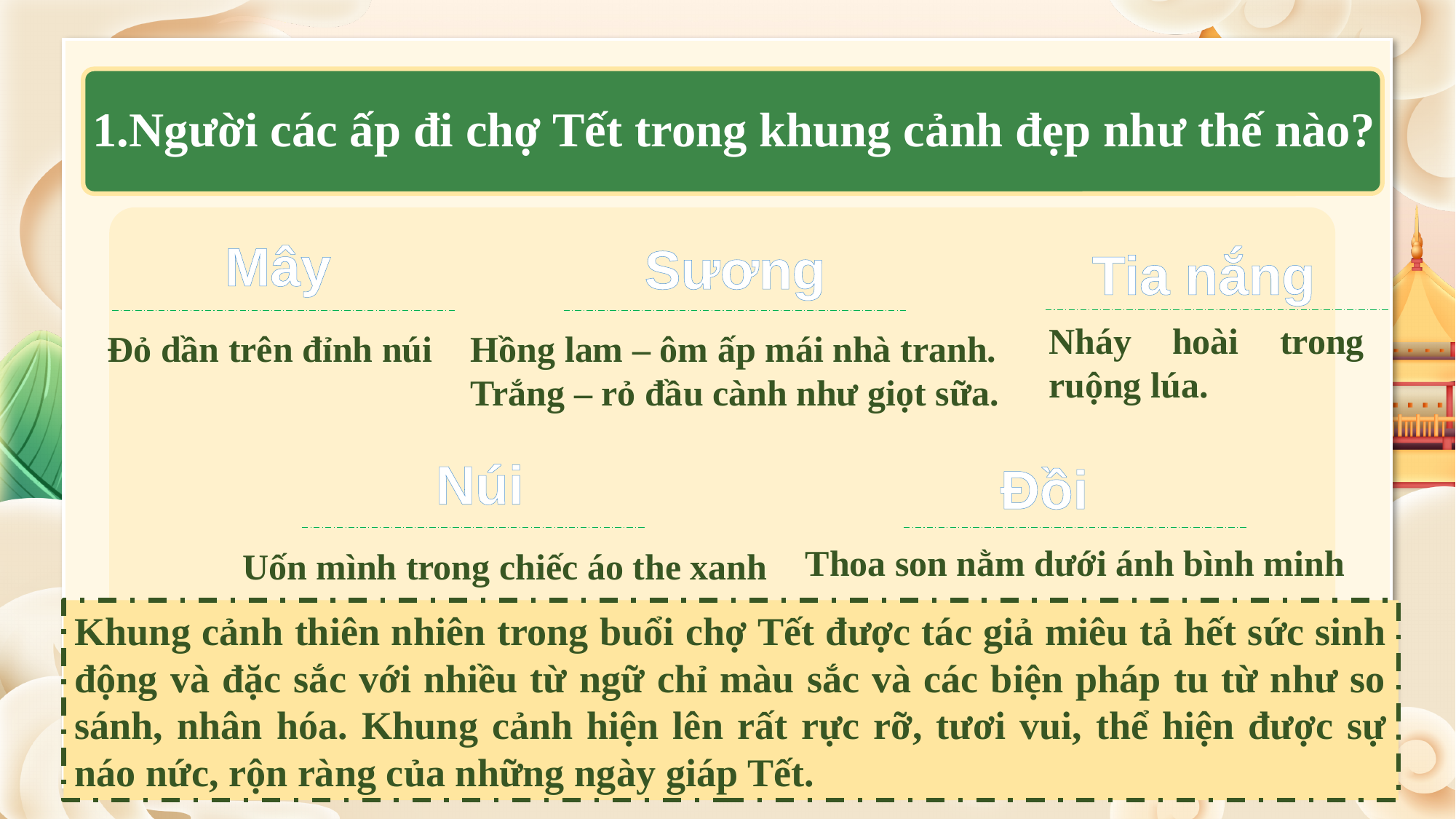

1.Người các ấp đi chợ Tết trong khung cảnh đẹp như thế nào?
历史渊源

Mây
Sương
Tia nắng
Nháy hoài trong ruộng lúa.
Đỏ dần trên đỉnh núi
Hồng lam – ôm ấp mái nhà tranh.
Trắng – rỏ đầu cành như giọt sữa.
Núi
Đồi
Thoa son nằm dưới ánh bình minh
Uốn mình trong chiếc áo the xanh
Khung cảnh thiên nhiên trong buổi chợ Tết được tác giả miêu tả hết sức sinh động và đặc sắc với nhiều từ ngữ chỉ màu sắc và các biện pháp tu từ như so sánh, nhân hóa. Khung cảnh hiện lên rất rực rỡ, tươi vui, thể hiện được sự náo nức, rộn ràng của những ngày giáp Tết.